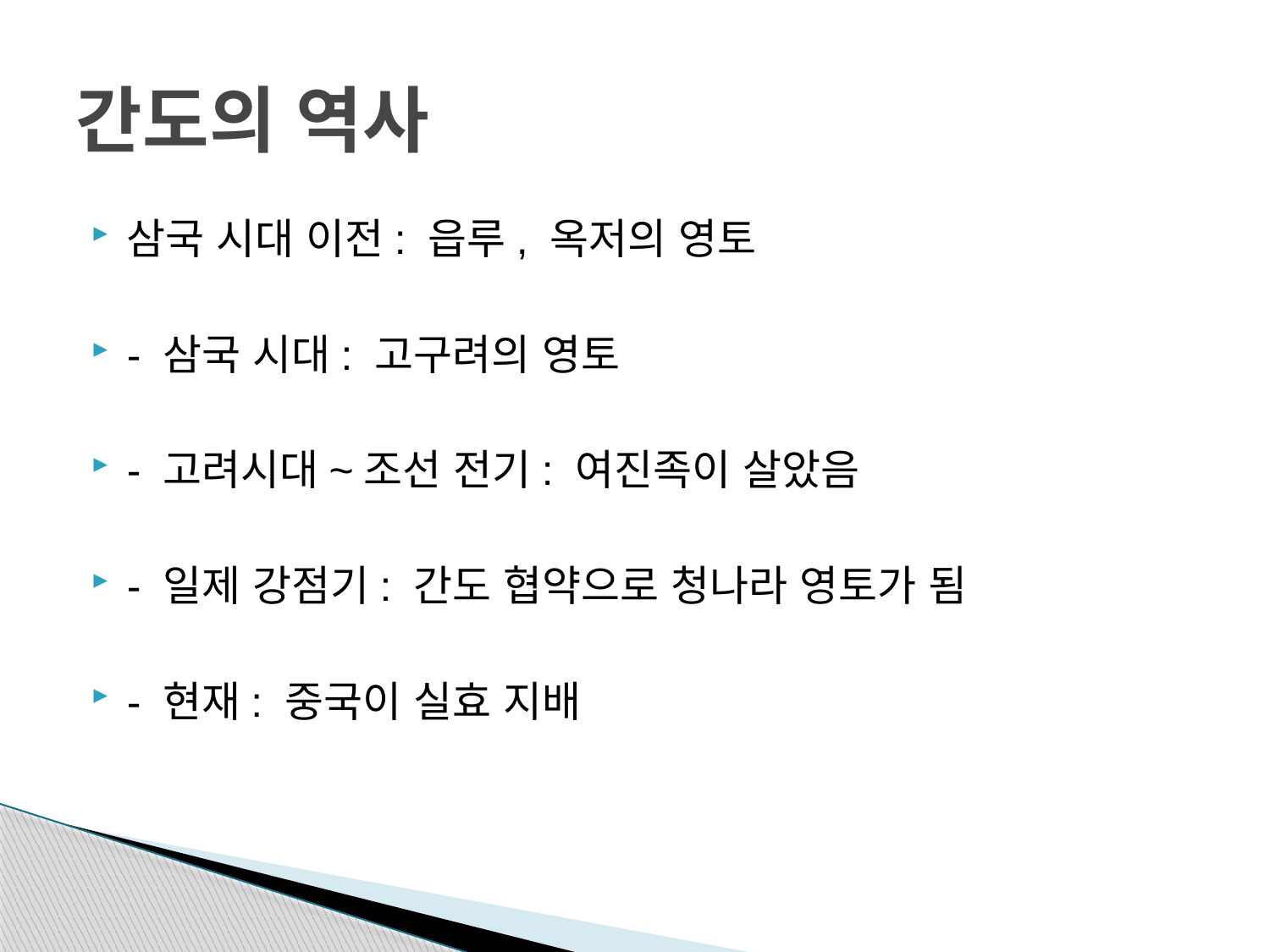

# 간도의 역사
삼국 시대 이전: 읍루, 옥저의 영토

- 삼국 시대: 고구려의 영토

- 고려시대~조선 전기: 여진족이 살았음

- 일제 강점기: 간도 협약으로 청나라 영토가 됨

- 현재: 중국이 실효 지배